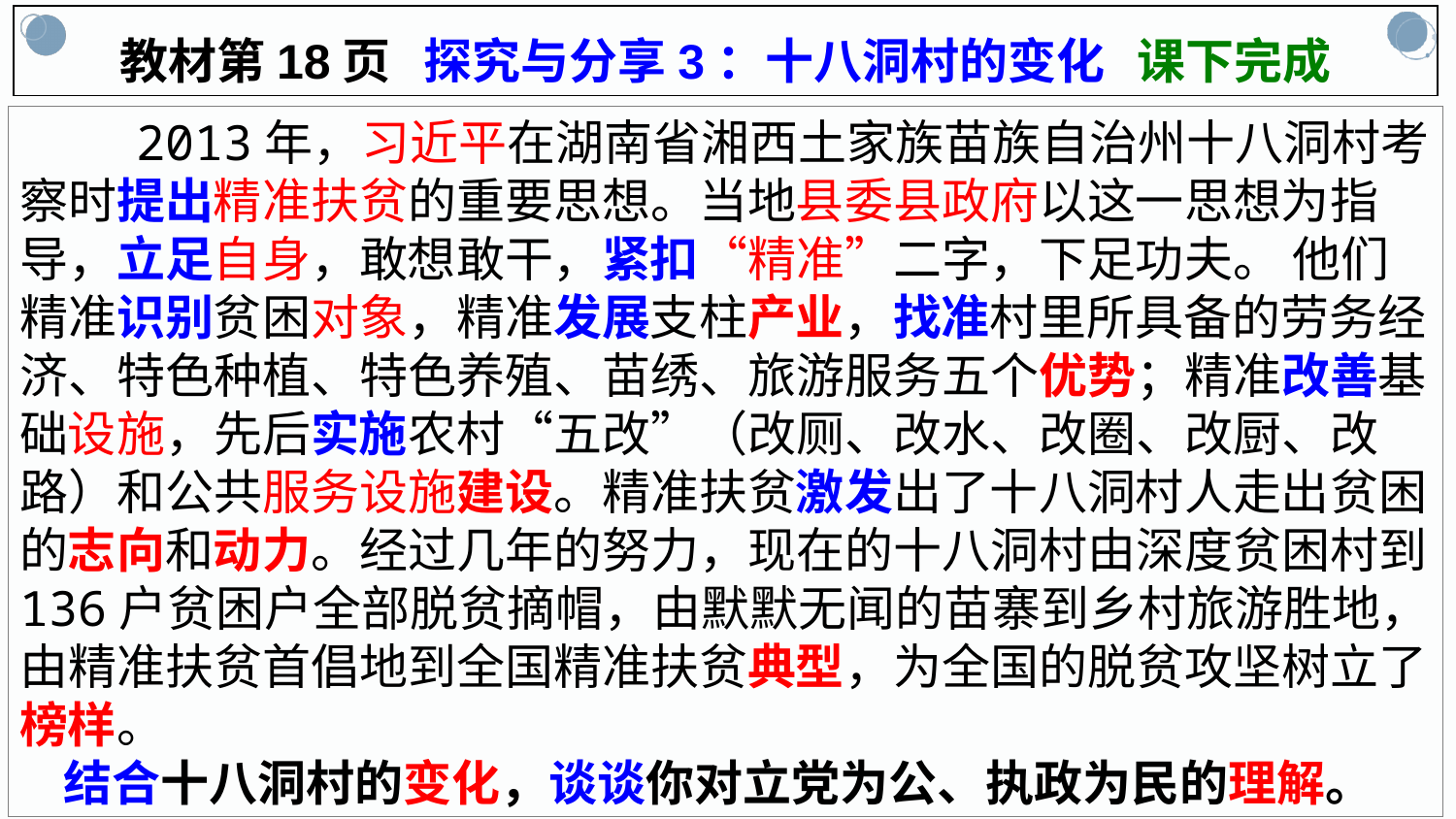

教材第18页   探究与分享3：十八洞村的变化   课下完成
    2013年，习近平在湖南省湘西土家族苗族自治州十八洞村考察时提出精准扶贫的重要思想。当地县委县政府以这一思想为指导，立足自身，敢想敢干，紧扣“精准”二字，下足功夫。 他们精准识别贫困对象，精准发展支柱产业，找准村里所具备的劳务经济、特色种植、特色养殖、苗绣、旅游服务五个优势；精准改善基础设施，先后实施农村“五改”（改厕、改水、改圈、改厨、改路）和公共服务设施建设。精准扶贫激发出了十八洞村人走出贫困的志向和动力。经过几年的努力，现在的十八洞村由深度贫困村到136户贫困户全部脱贫摘帽，由默默无闻的苗寨到乡村旅游胜地，由精准扶贫首倡地到全国精准扶贫典型，为全国的脱贫攻坚树立了榜样。
   结合十八洞村的变化，谈谈你对立党为公、执政为民的理解。